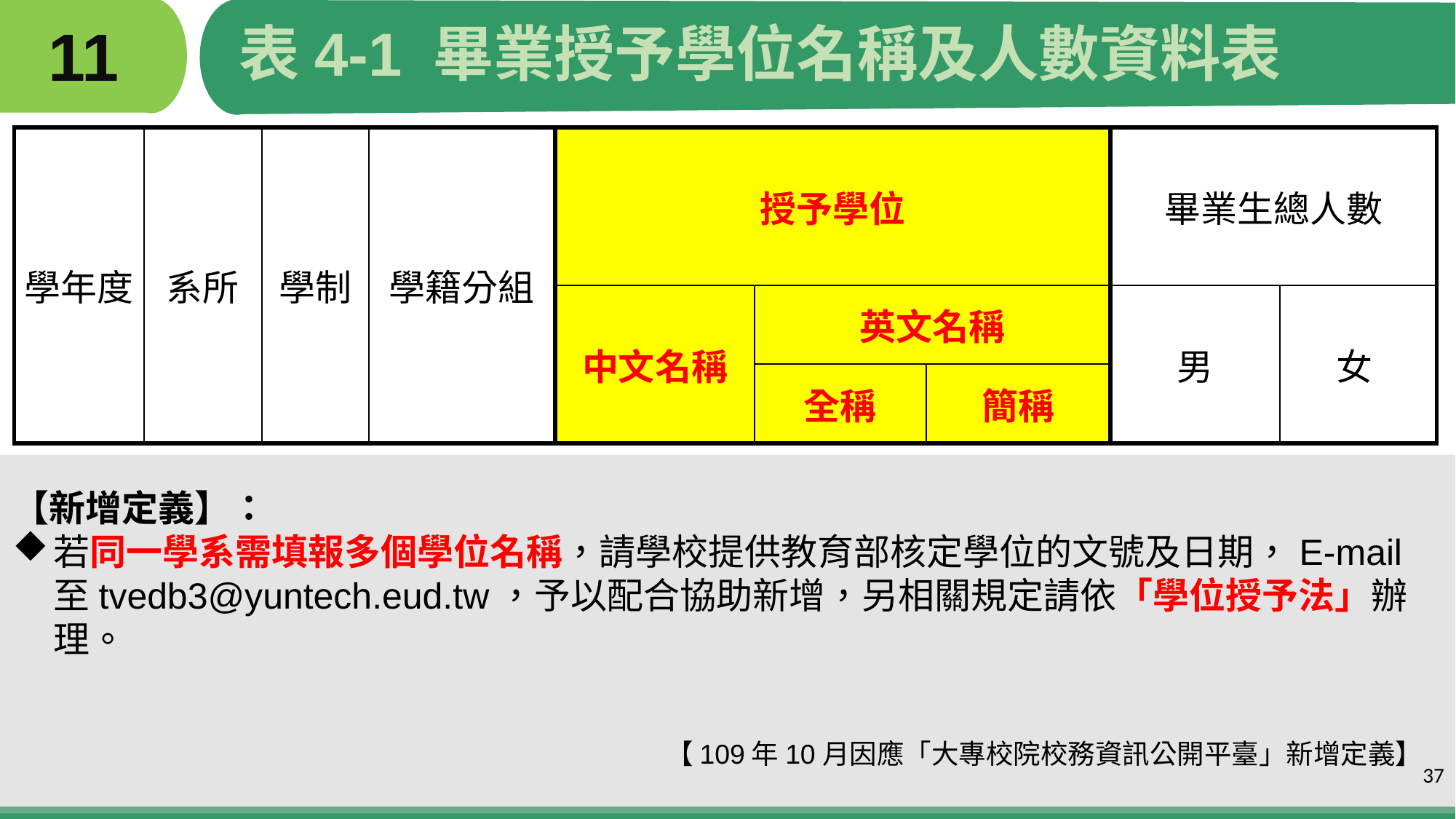

# 11
表4-1 畢業授予學位名稱及人數資料表
| 學年度 | 系所 | 學制 | 學籍分組 | 授予學位 |  |  | 畢業生總人數 |  |
| --- | --- | --- | --- | --- | --- | --- | --- | --- |
|  |  |  |  | 中文名稱 | 英文名稱 |  | 男 | 女 |
|  |  |  |  |  | 全稱 | 簡稱 |  |  |
【新增定義】：
若同一學系需填報多個學位名稱，請學校提供教育部核定學位的文號及日期，E-mail至tvedb3@yuntech.eud.tw，予以配合協助新增，另相關規定請依「學位授予法」辦理。

                                                                                                     【109年10月因應「大專校院校務資訊公開平臺」新增定義】

37